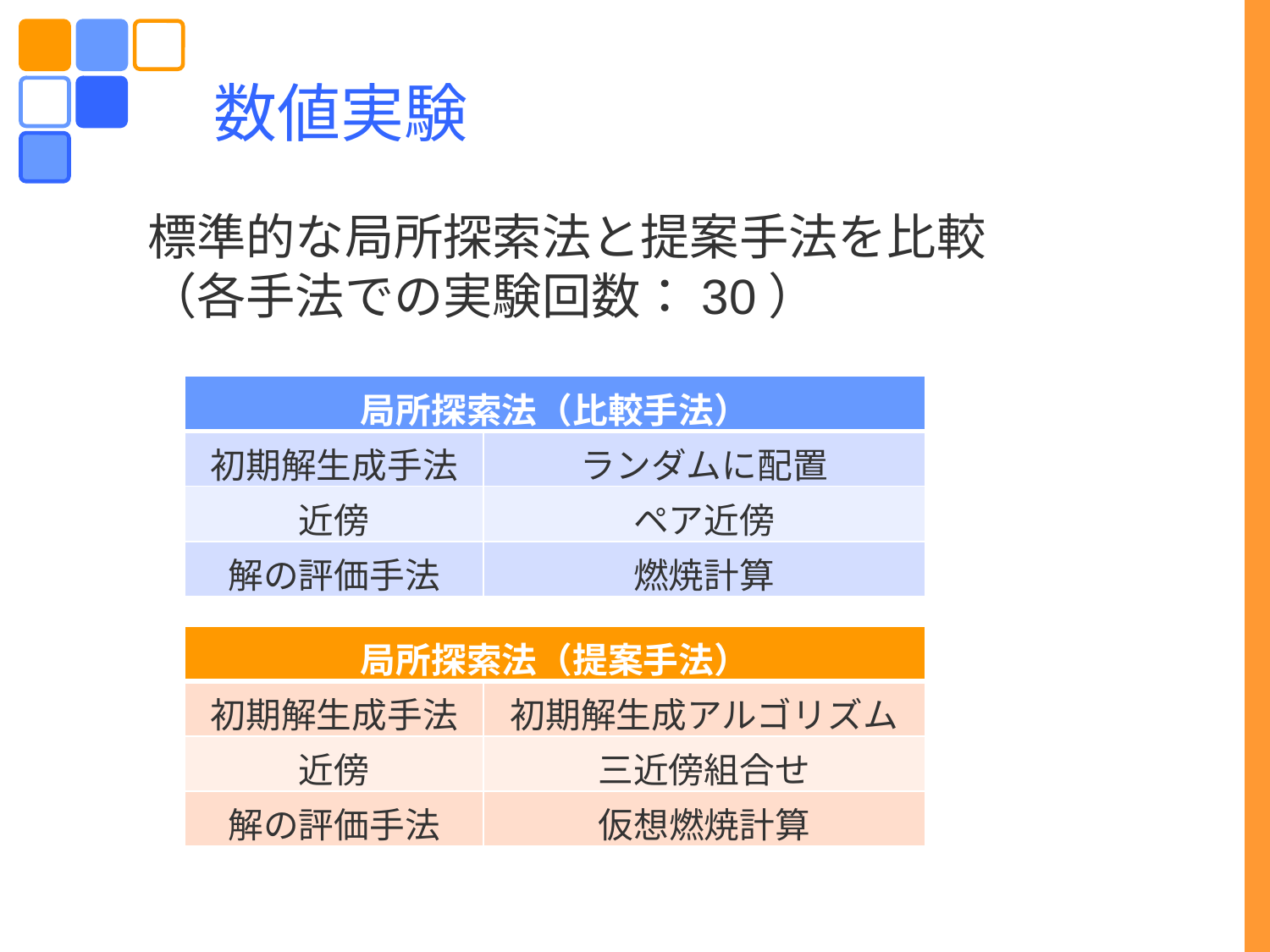

# 数値実験
標準的な局所探索法と提案手法を比較
（各手法での実験回数：30）
| 局所探索法（比較手法） |  |
| --- | --- |
| 初期解生成手法 | ランダムに配置 |
| 近傍 | ペア近傍 |
| 解の評価手法 | 燃焼計算 |
| 局所探索法（提案手法） |  |
| --- | --- |
| 初期解生成手法 | 初期解生成アルゴリズム |
| 近傍 | 三近傍組合せ |
| 解の評価手法 | 仮想燃焼計算 |